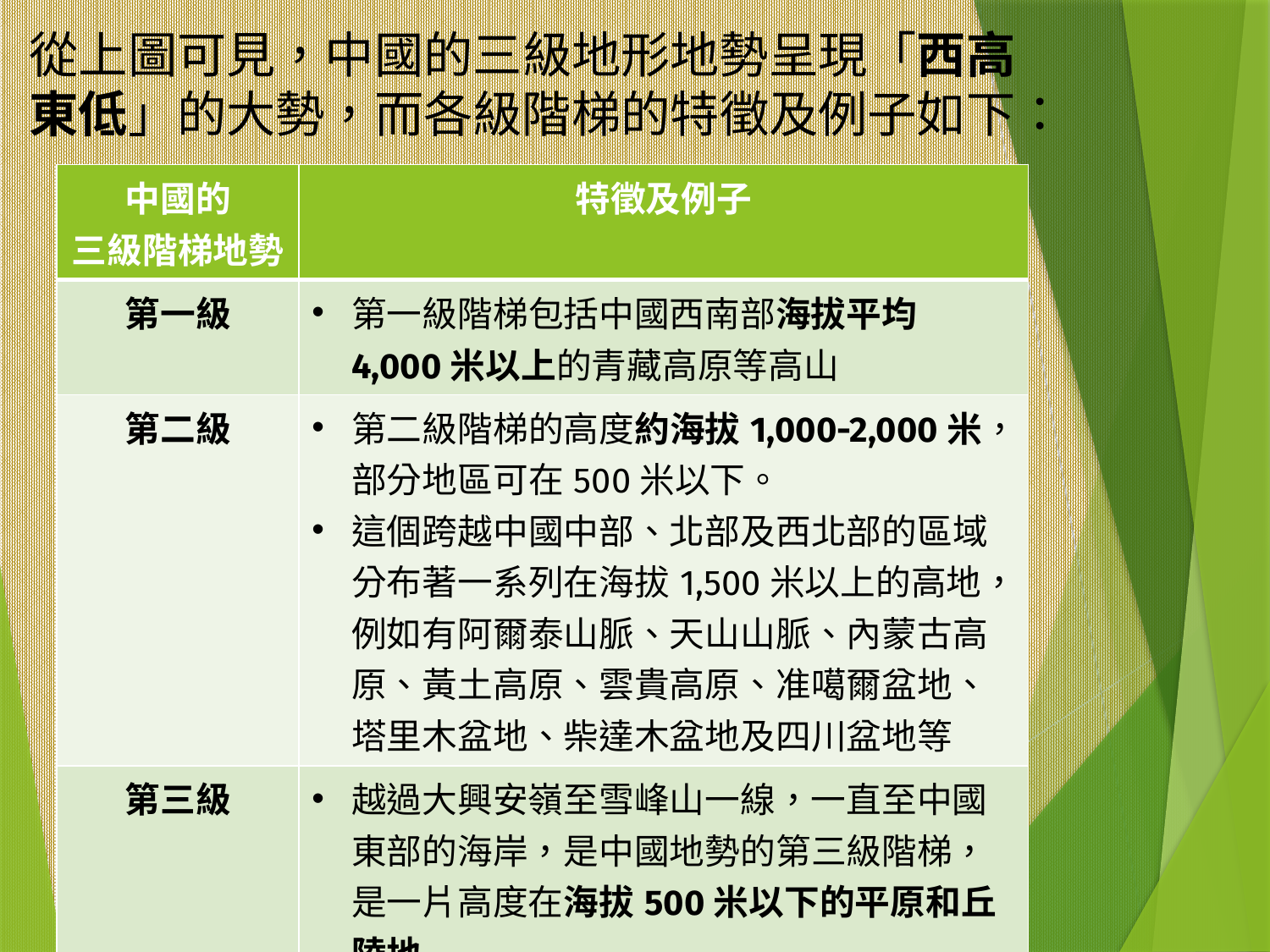

從上圖可見，中國的三級地形地勢呈現「西高東低」的大勢，而各級階梯的特徵及例子如下：
| 中國的 三級階梯地勢 | 特徵及例子 |
| --- | --- |
| 第一級 | 第一級階梯包括中國西南部海拔平均4,000米以上的青藏高原等高山 |
| 第二級 | 第二級階梯的高度約海拔1,000-2,000米，部分地區可在500米以下。 這個跨越中國中部、北部及西北部的區域分布著一系列在海拔1,500米以上的高地，例如有阿爾泰山脈、天山山脈、內蒙古高原、黃土高原、雲貴高原、准噶爾盆地、塔里木盆地、柴達木盆地及四川盆地等 |
| 第三級 | 越過大興安嶺至雪峰山一線，一直至中國東部的海岸，是中國地勢的第三級階梯，是一片高度在海拔500米以下的平原和丘陵地 第三級階梯的例子有東北平原、華北平原、長江中下游平原及東南丘陵等 |